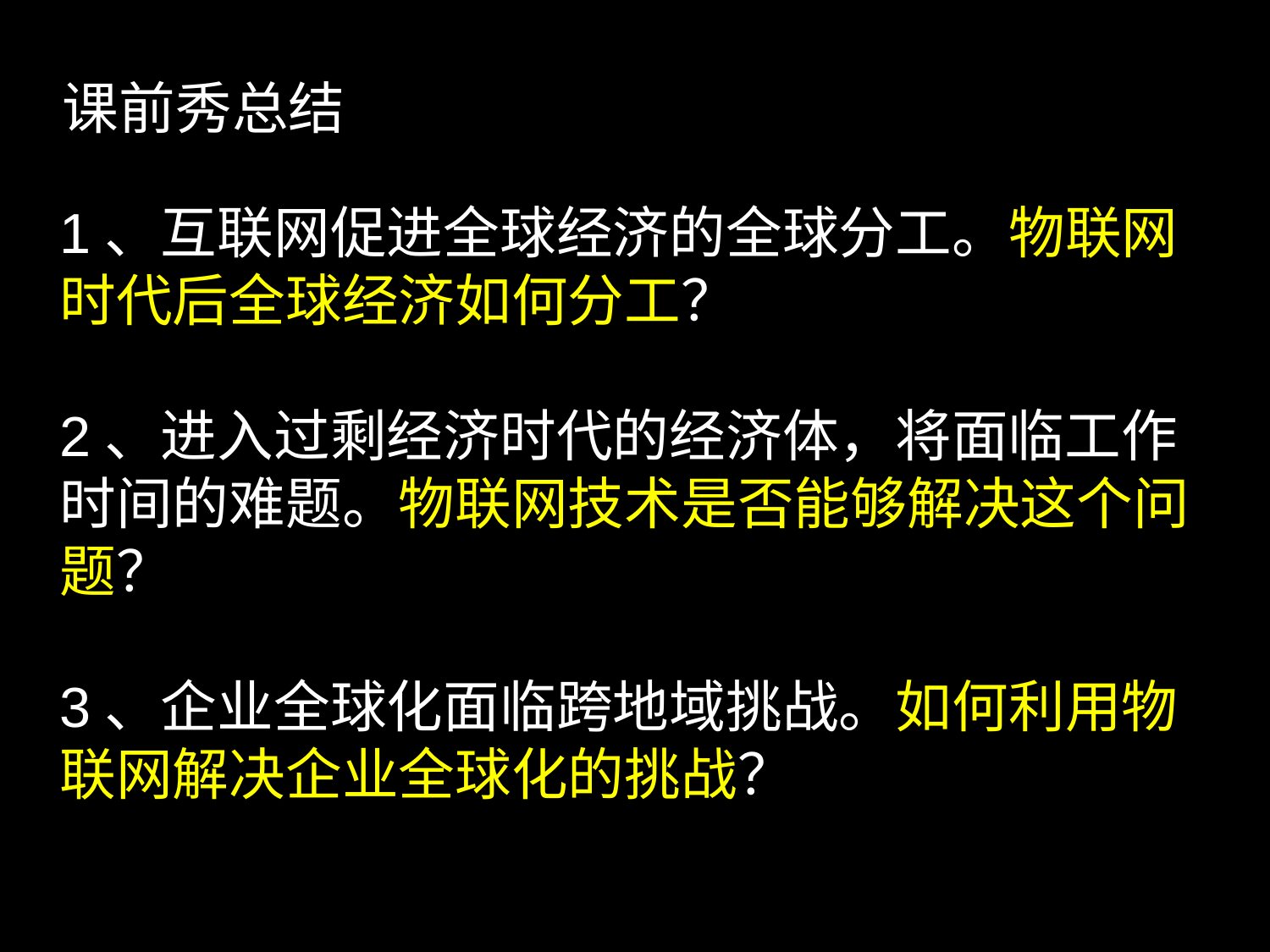

# 课前秀总结
1、互联网促进全球经济的全球分工。物联网时代后全球经济如何分工？

2、进入过剩经济时代的经济体，将面临工作时间的难题。物联网技术是否能够解决这个问题？

3、企业全球化面临跨地域挑战。如何利用物联网解决企业全球化的挑战？